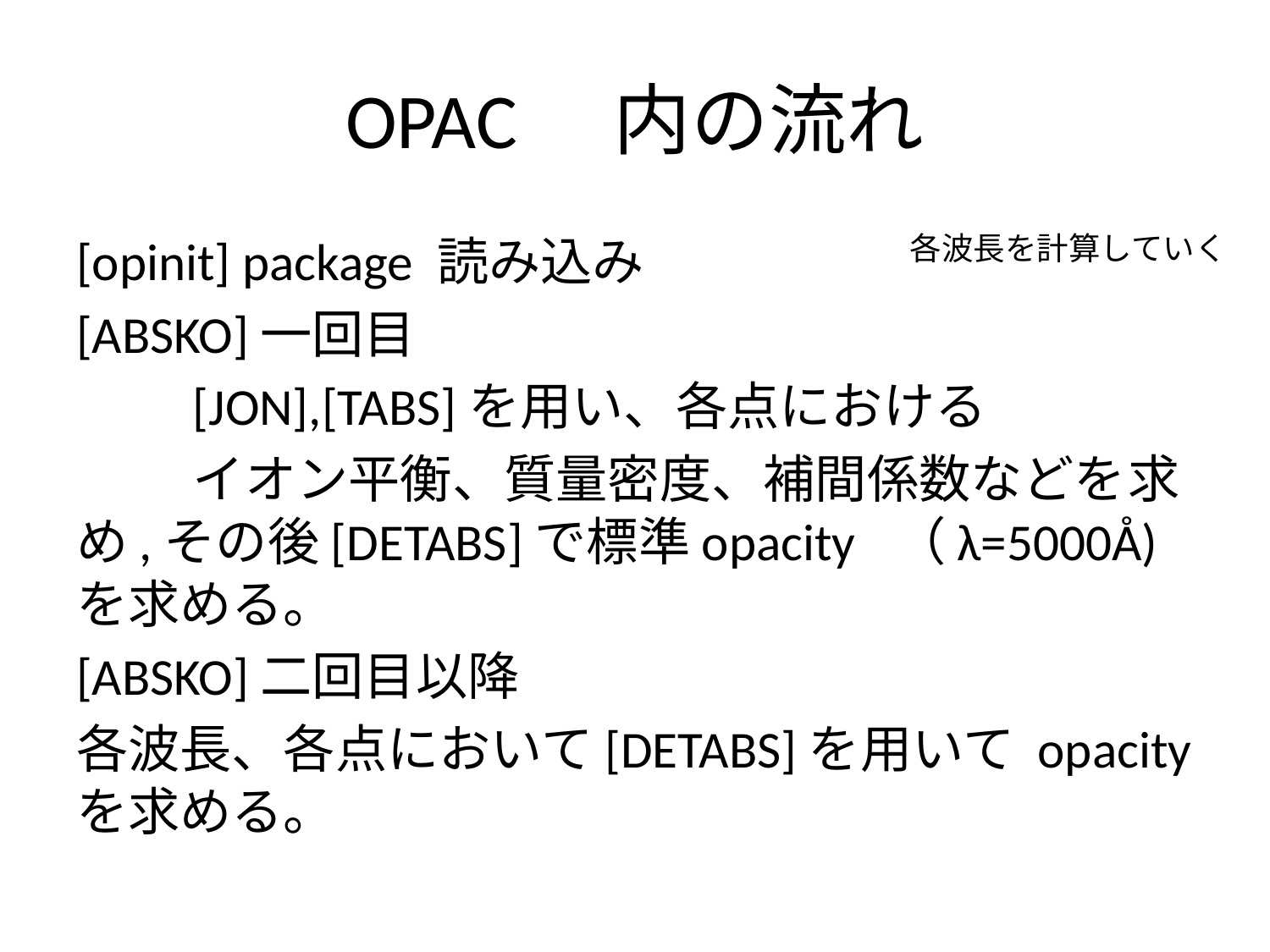

# OPAC　内の流れ
[opinit] package 読み込み
[ABSKO]一回目
	[JON],[TABS]を用い、各点における
	イオン平衡、質量密度、補間係数などを	求め,その後[DETABS]で標準opacity	（λ=5000Å)を求める。
[ABSKO]二回目以降
各波長、各点において[DETABS]を用いて opacity を求める。

各波長を計算していく